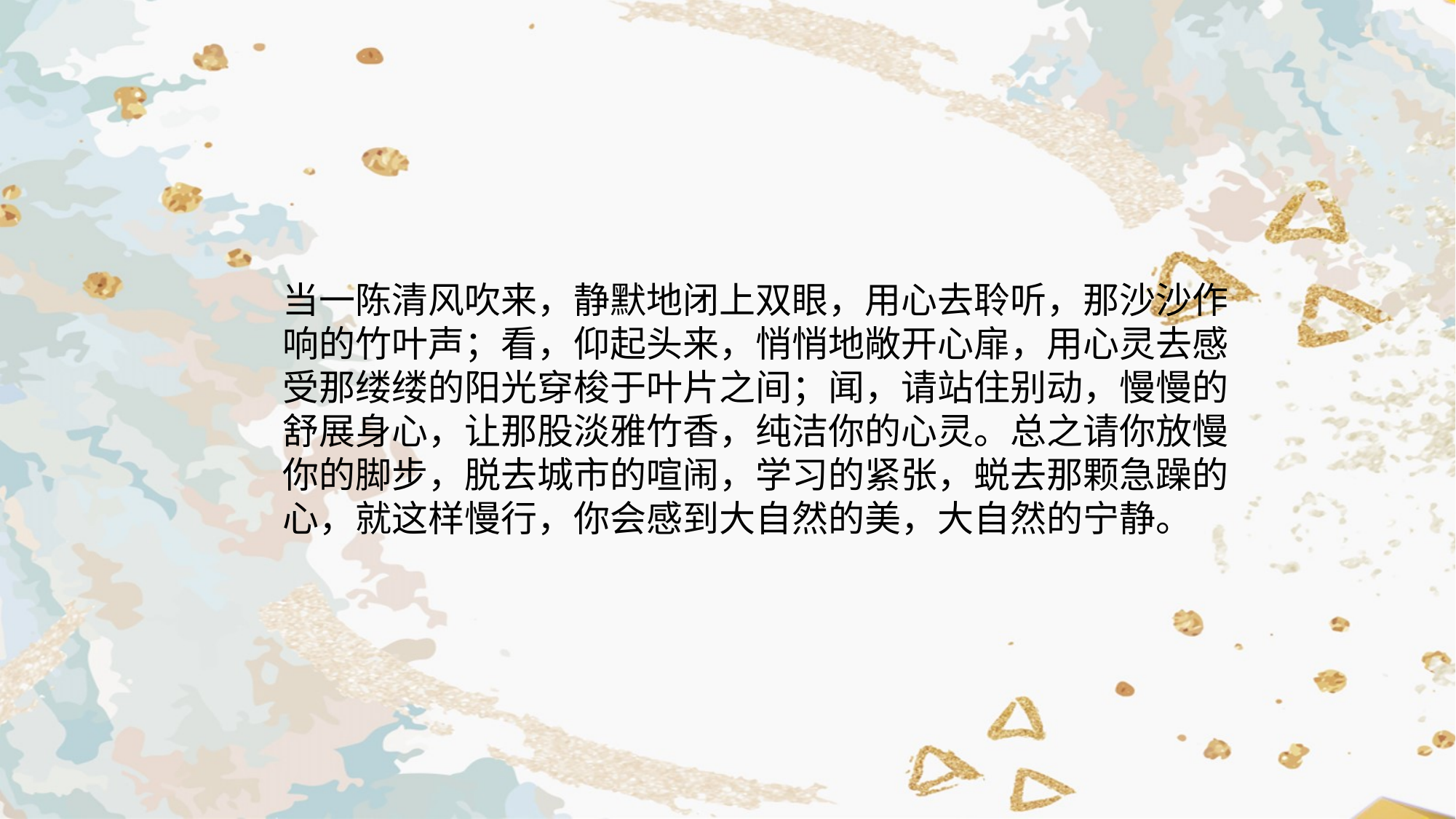

当一陈清风吹来，静默地闭上双眼，用心去聆听，那沙沙作响的竹叶声；看，仰起头来，悄悄地敞开心扉，用心灵去感受那缕缕的阳光穿梭于叶片之间；闻，请站住别动，慢慢的舒展身心，让那股淡雅竹香，纯洁你的心灵。总之请你放慢你的脚步，脱去城市的喧闹，学习的紧张，蜕去那颗急躁的心，就这样慢行，你会感到大自然的美，大自然的宁静。